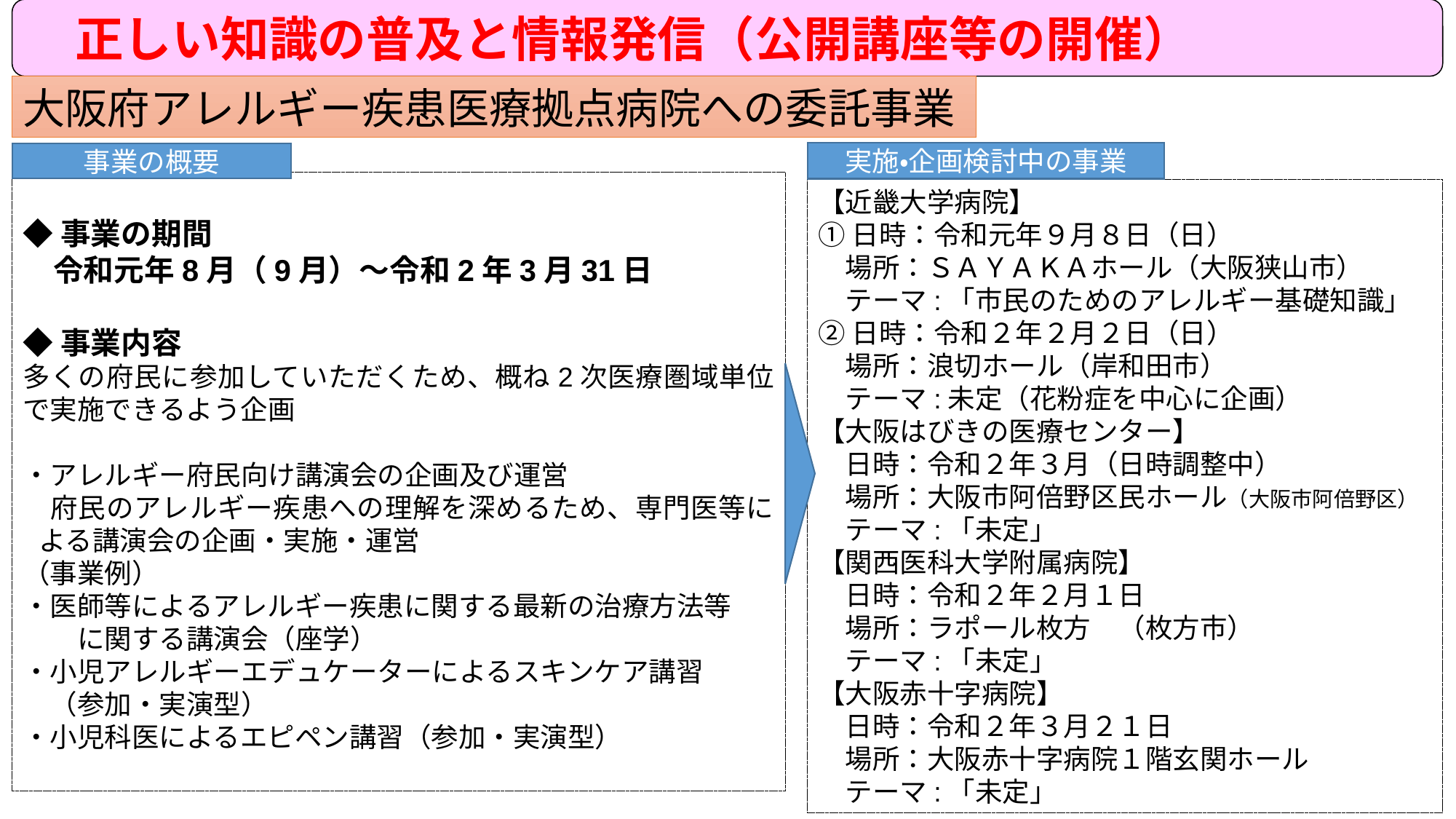

正しい知識の普及と情報発信（公開講座等の開催）
大阪府アレルギー疾患医療拠点病院への委託事業
実施・企画検討中の事業
事業の概要

◆事業の期間
　令和元年8月（9月）～令和2年3月31日

◆事業内容
多くの府民に参加していただくため、概ね2次医療圏域単位で実施できるよう企画

・アレルギー府民向け講演会の企画及び運営
　府民のアレルギー疾患への理解を深めるため、専門医等による講演会の企画・実施・運営
（事業例）
・医師等によるアレルギー疾患に関する最新の治療方法等
　　に関する講演会（座学）
・小児アレルギーエデュケーターによるスキンケア講習
　（参加・実演型）
・小児科医によるエピペン講習（参加・実演型）

【近畿大学病院】
①日時：令和元年９月８日（日）
　場所：ＳＡＹＡＫＡホール（大阪狭山市）
　テーマ:「市民のためのアレルギー基礎知識」
②日時：令和２年２月２日（日）
　場所：浪切ホール（岸和田市）
　テーマ:未定（花粉症を中心に企画）
【大阪はびきの医療センター】
　日時：令和２年３月（日時調整中）
　場所：大阪市阿倍野区民ホール（大阪市阿倍野区）
　テーマ:「未定」
【関西医科大学附属病院】
　日時：令和２年２月１日
　場所：ラポール枚方　（枚方市）
　テーマ:「未定」
【大阪赤十字病院】
　日時：令和２年３月２１日
　場所：大阪赤十字病院１階玄関ホール
　テーマ:「未定」